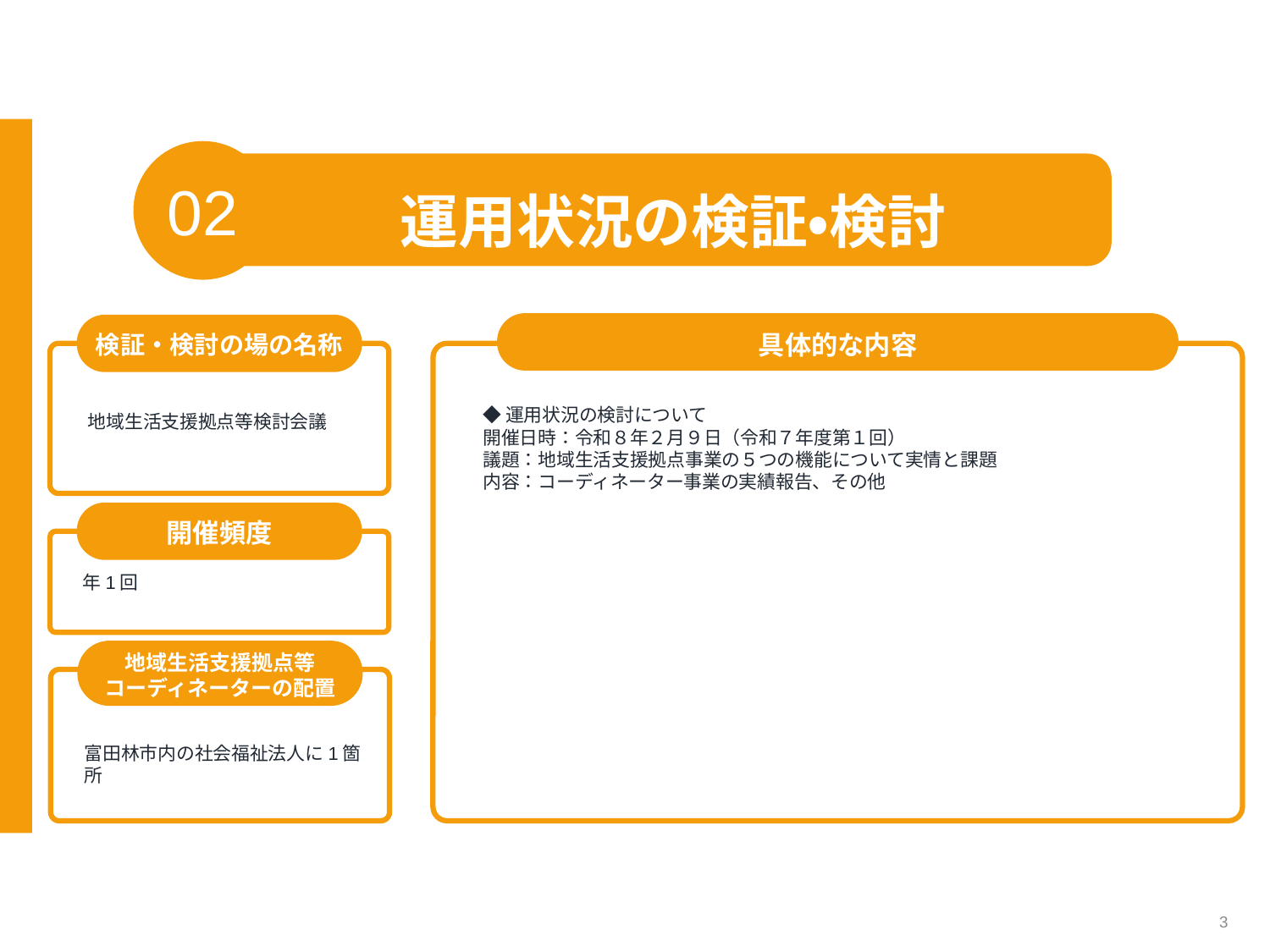

02

運用状況の検証・検討
具体的な内容
検証・検討の場の名称

◆運用状況の検討について
開催日時：令和８年２月９日（令和７年度第１回）
議題：地域生活支援拠点事業の５つの機能について実情と課題
内容：コーディネーター事業の実績報告、その他

地域生活支援拠点等検討会議
開催頻度

年1回
地域生活支援拠点等
コーディネーターの配置

富田林市内の社会福祉法人に1箇所

3